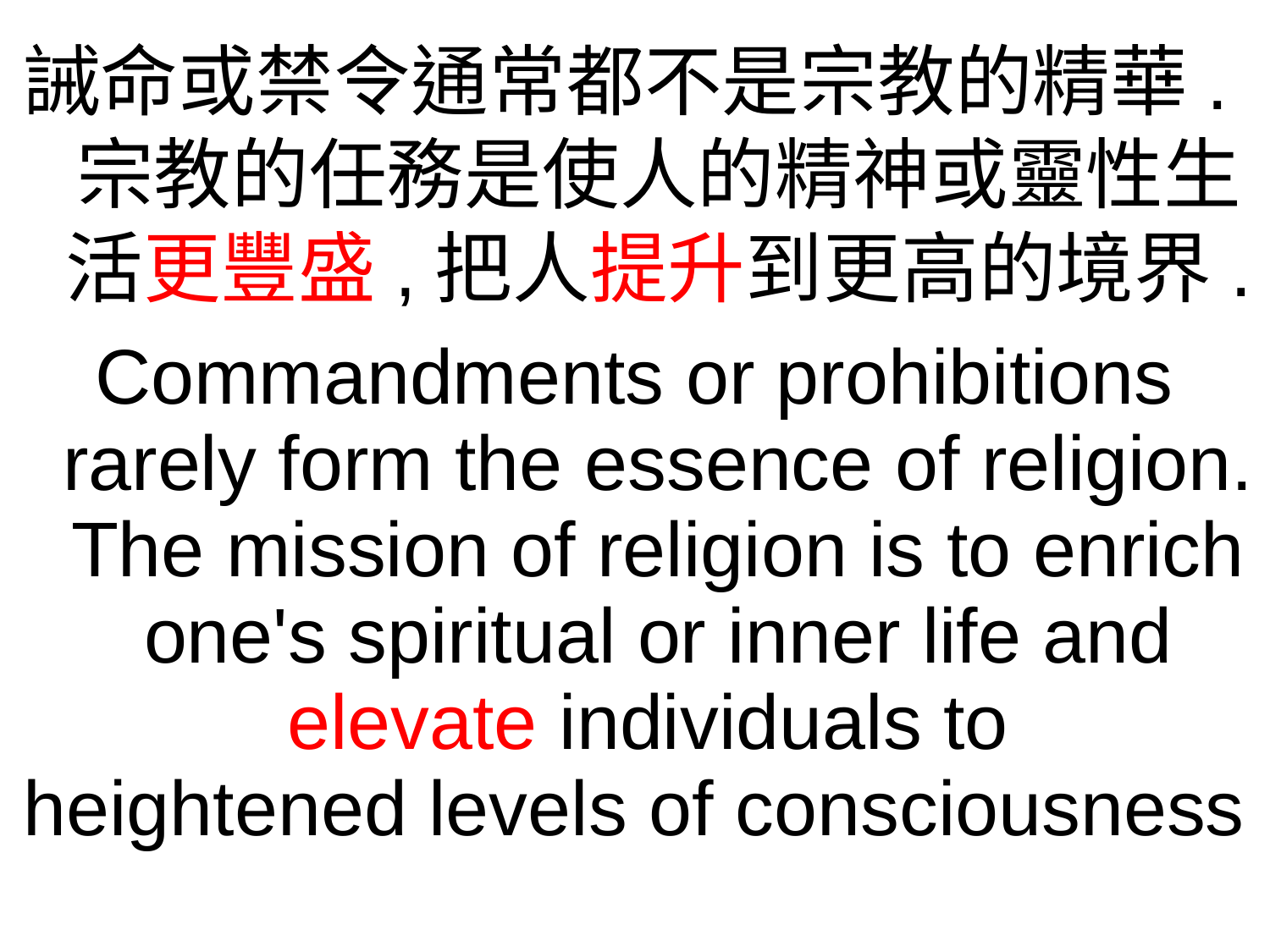

誡命或禁令通常都不是宗教的精華.宗教的任務是使人的精神或靈性生活更豐盛,把人提升到更高的境界.
Commandments or prohibitions rarely form the essence of religion. The mission of religion is to enrich one's spiritual or inner life and elevate individuals to
heightened levels of consciousness